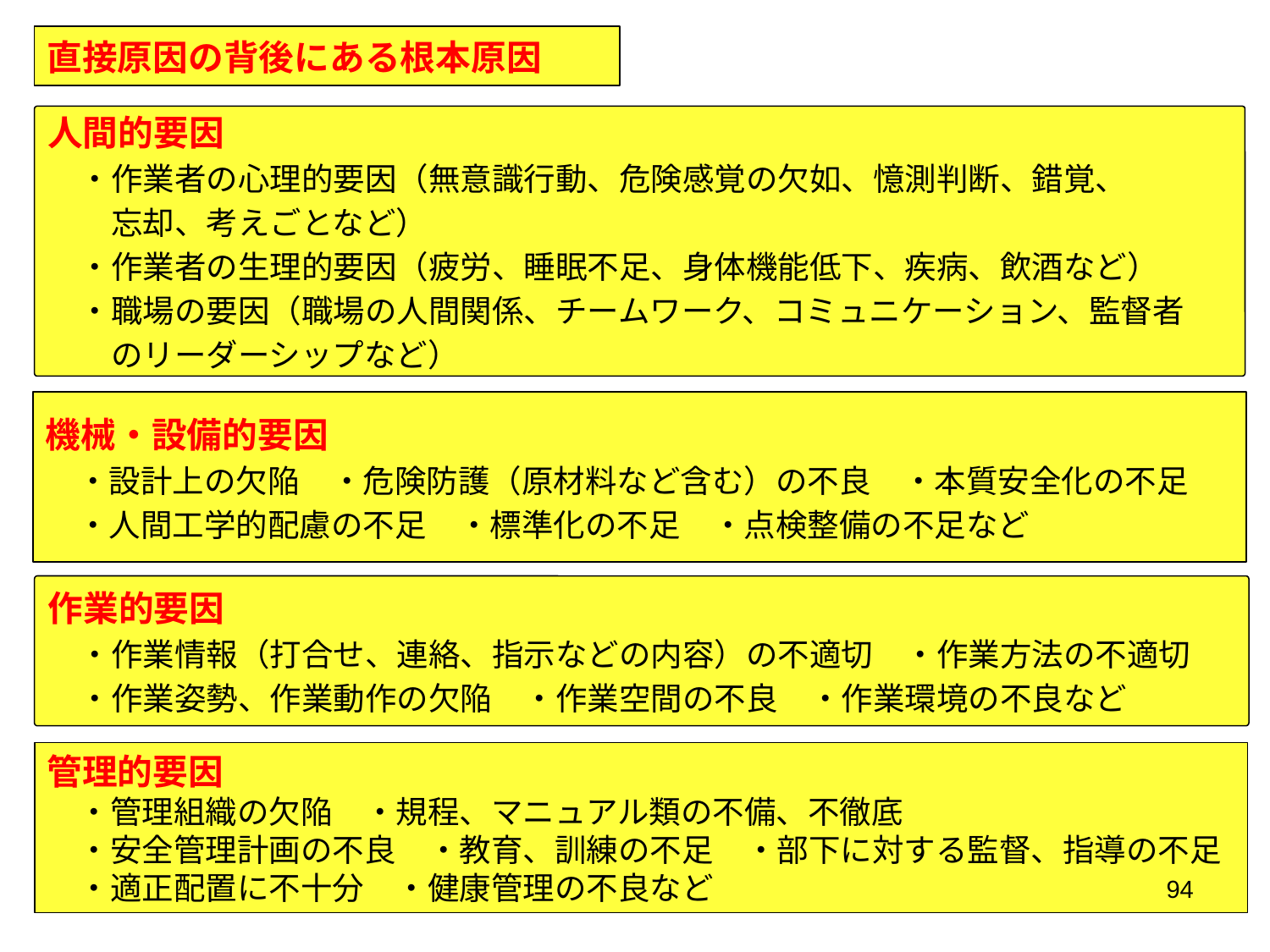

直接原因の背後にある根本原因
人間的要因
　・作業者の心理的要因（無意識行動、危険感覚の欠如、憶測判断、錯覚、
　　忘却、考えごとなど）
　・作業者の生理的要因（疲労、睡眠不足、身体機能低下、疾病、飲酒など）
　・職場の要因（職場の人間関係、チームワーク、コミュニケーション、監督者
　　のリーダーシップなど）
機械・設備的要因
　・設計上の欠陥　・危険防護（原材料など含む）の不良　・本質安全化の不足
　・人間工学的配慮の不足　・標準化の不足　・点検整備の不足など
作業的要因
　・作業情報（打合せ、連絡、指示などの内容）の不適切　・作業方法の不適切
　・作業姿勢、作業動作の欠陥　・作業空間の不良　・作業環境の不良など
管理的要因
　・管理組織の欠陥　・規程、マニュアル類の不備、不徹底
　・安全管理計画の不良　・教育、訓練の不足　・部下に対する監督、指導の不足
　・適正配置に不十分　・健康管理の不良など
94